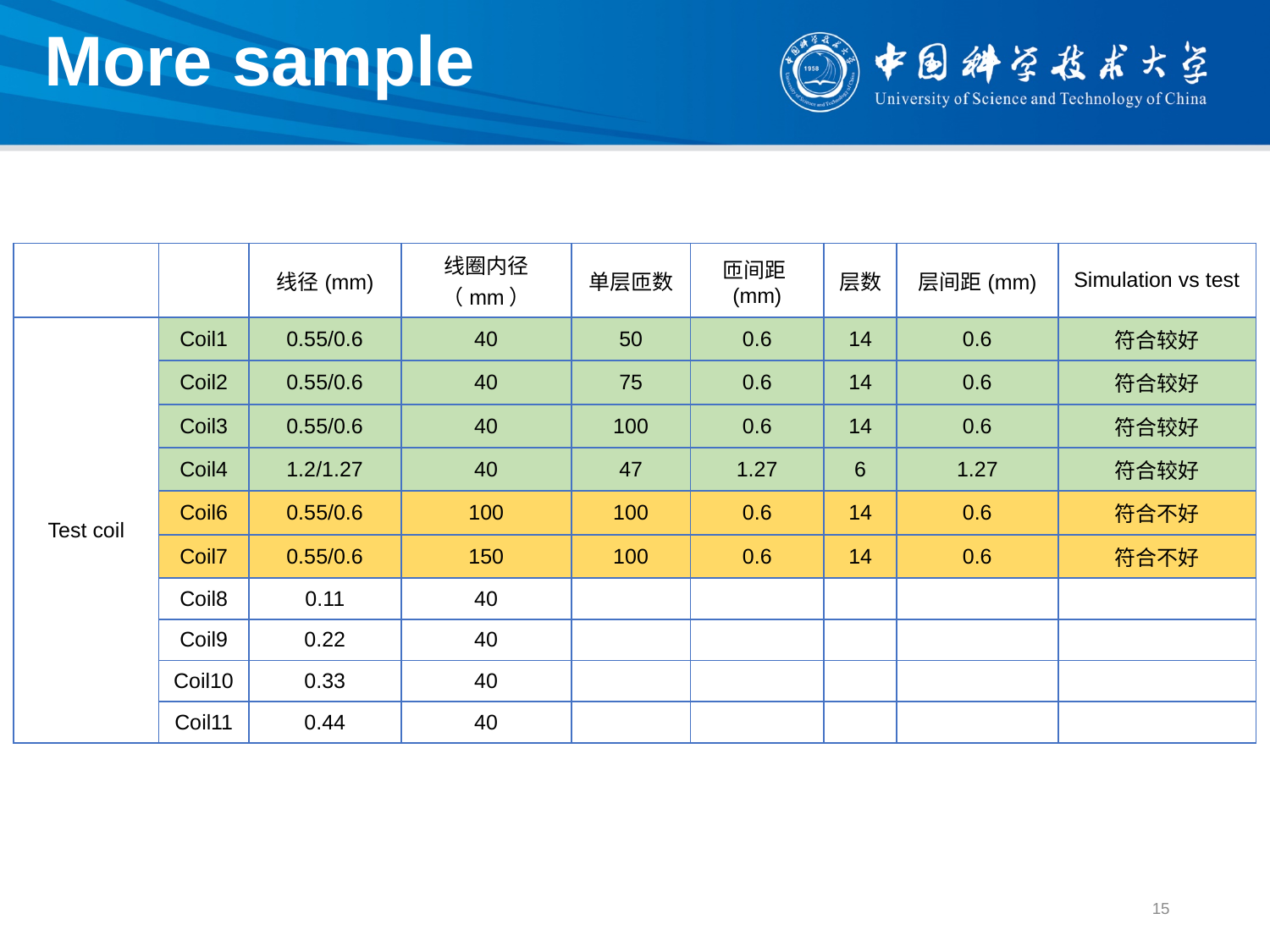

More sample
|  |  | 线径(mm) | 线圈内径（mm） | 单层匝数 | 匝间距(mm) | 层数 | 层间距(mm) | Simulation vs test |
| --- | --- | --- | --- | --- | --- | --- | --- | --- |
| Test coil | Coil1 | 0.55/0.6 | 40 | 50 | 0.6 | 14 | 0.6 | 符合较好 |
|  | Coil2 | 0.55/0.6 | 40 | 75 | 0.6 | 14 | 0.6 | 符合较好 |
|  | Coil3 | 0.55/0.6 | 40 | 100 | 0.6 | 14 | 0.6 | 符合较好 |
|  | Coil4 | 1.2/1.27 | 40 | 47 | 1.27 | 6 | 1.27 | 符合较好 |
|  | Coil6 | 0.55/0.6 | 100 | 100 | 0.6 | 14 | 0.6 | 符合不好 |
|  | Coil7 | 0.55/0.6 | 150 | 100 | 0.6 | 14 | 0.6 | 符合不好 |
|  | Coil8 | 0.11 | 40 |  |  |  |  |  |
|  | Coil9 | 0.22 | 40 |  |  |  |  |  |
|  | Coil10 | 0.33 | 40 |  |  |  |  |  |
|  | Coil11 | 0.44 | 40 |  |  |  |  |  |
15